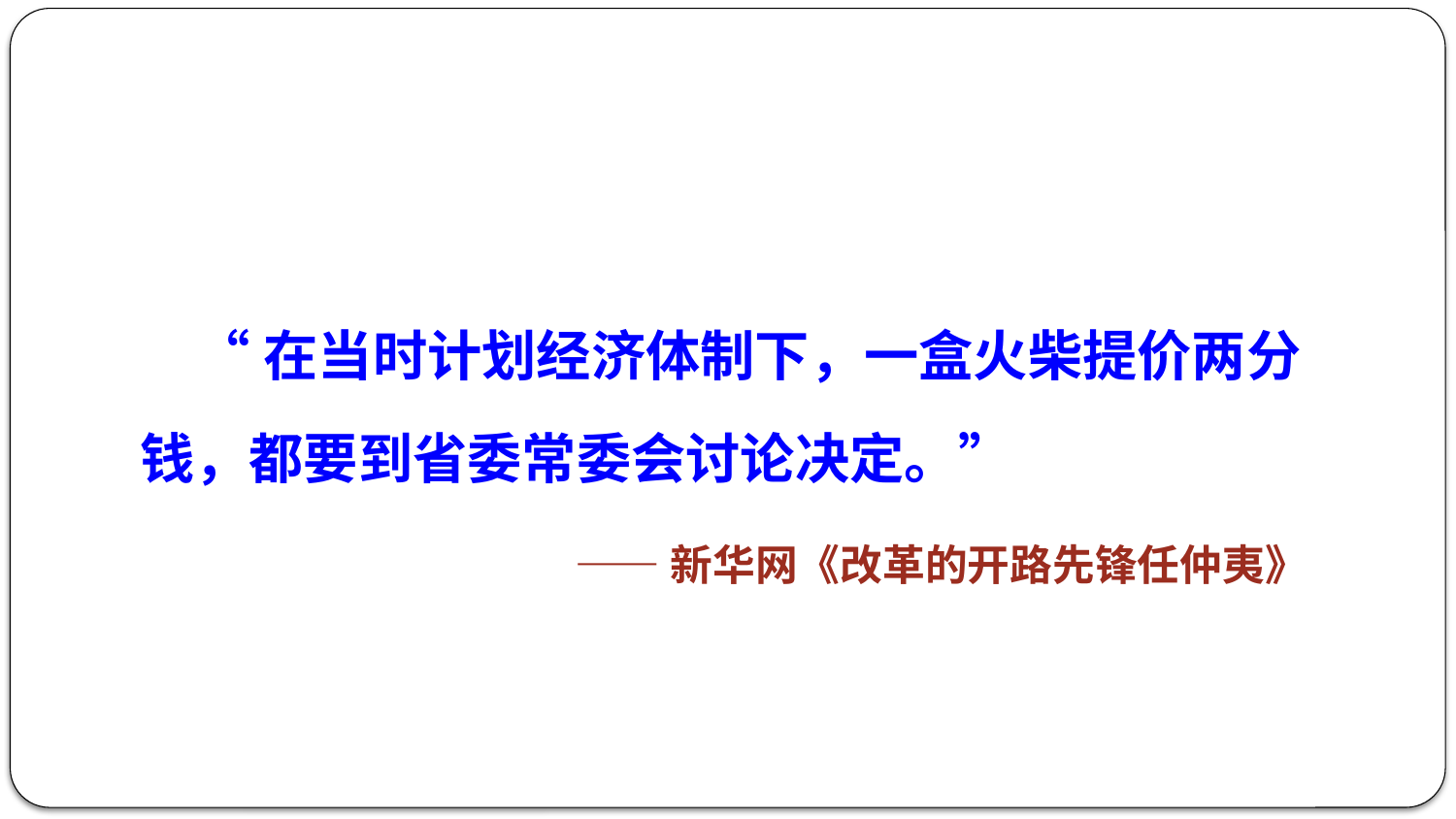

“在当时计划经济体制下，一盒火柴提价两分钱，都要到省委常委会讨论决定。”
       ——新华网《改革的开路先锋任仲夷》